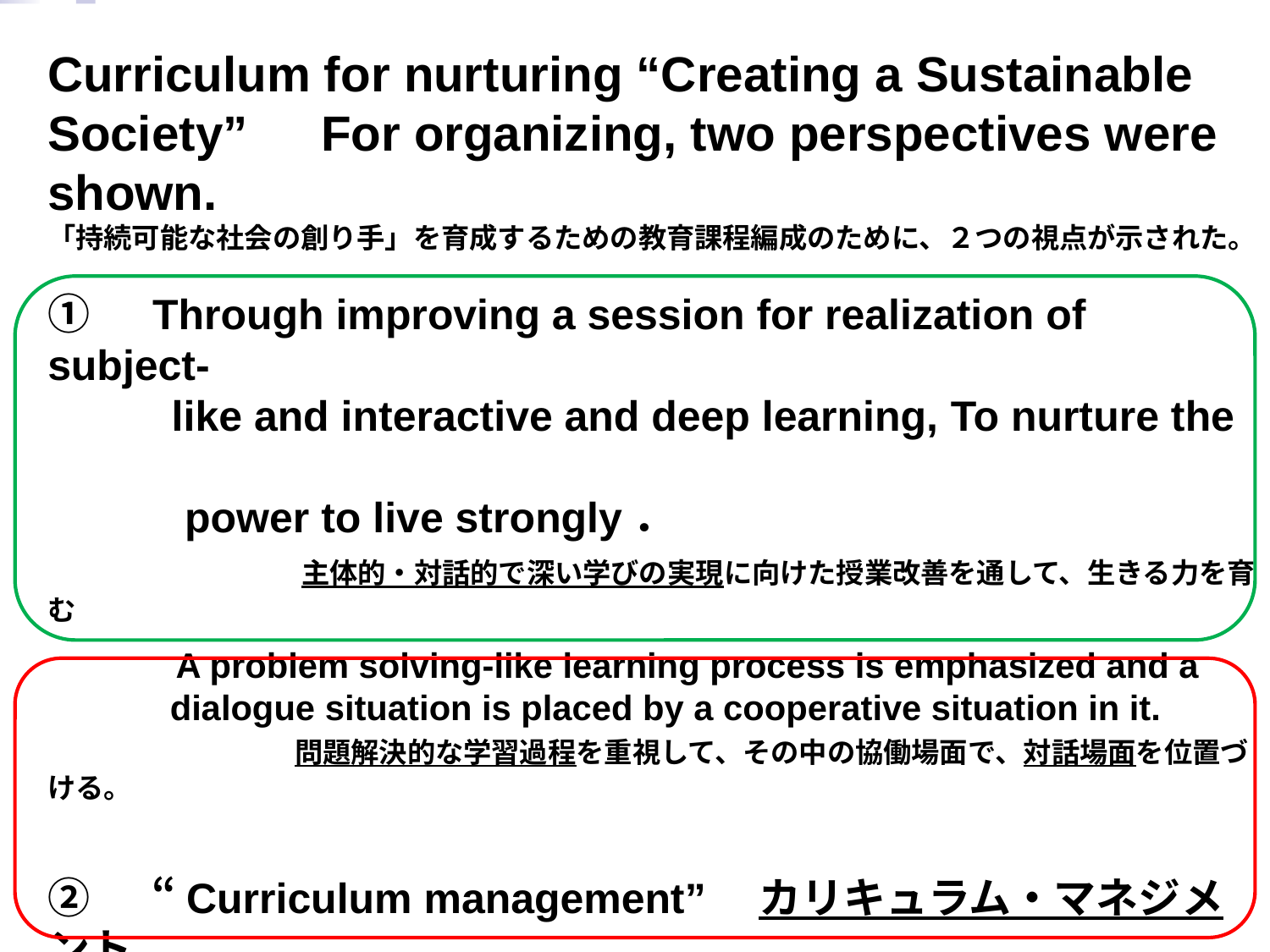

Curriculum for nurturing “Creating a Sustainable Society”　For organizing, two perspectives were shown.
「持続可能な社会の創り手」を育成するための教育課程編成のために、２つの視点が示された。

①　Through improving a session for realization of subject-
 　　 like and interactive and deep learning, To nurture the
　　　power to live strongly．
　　　　　　主体的・対話的で深い学びの実現に向けた授業改善を通して、生きる力を育む

　　　　A problem solving-like learning process is emphasized and a
　　　 dialogue situation is placed by a cooperative situation in it.
　　　　　　　問題解決的な学習過程を重視して、その中の協働場面で、対話場面を位置づける。

②　 “Curriculum management”　カリキュラム・マネジメント
  　　* Focus on cross-curriculum  教科横断的な指導

　　　　※ About the importance of the curriculum management
 　　　　   By the House of Councillors budget committee in October, 2014, the one in the
　　　　　　those days， Shimomura Minister of MEXT is speaking importantly.